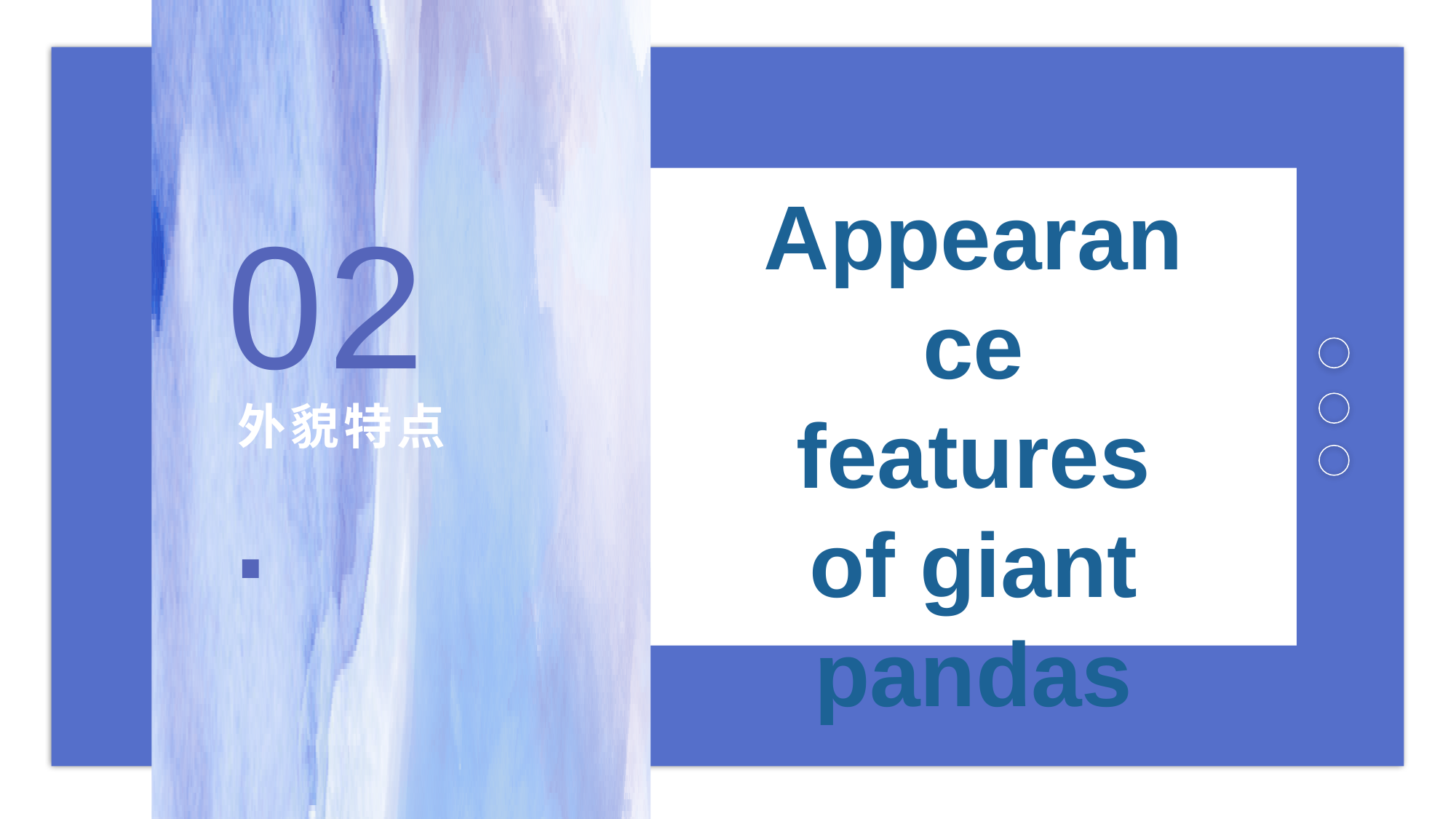

Appearance features of giant pandas
02.
外貌特点